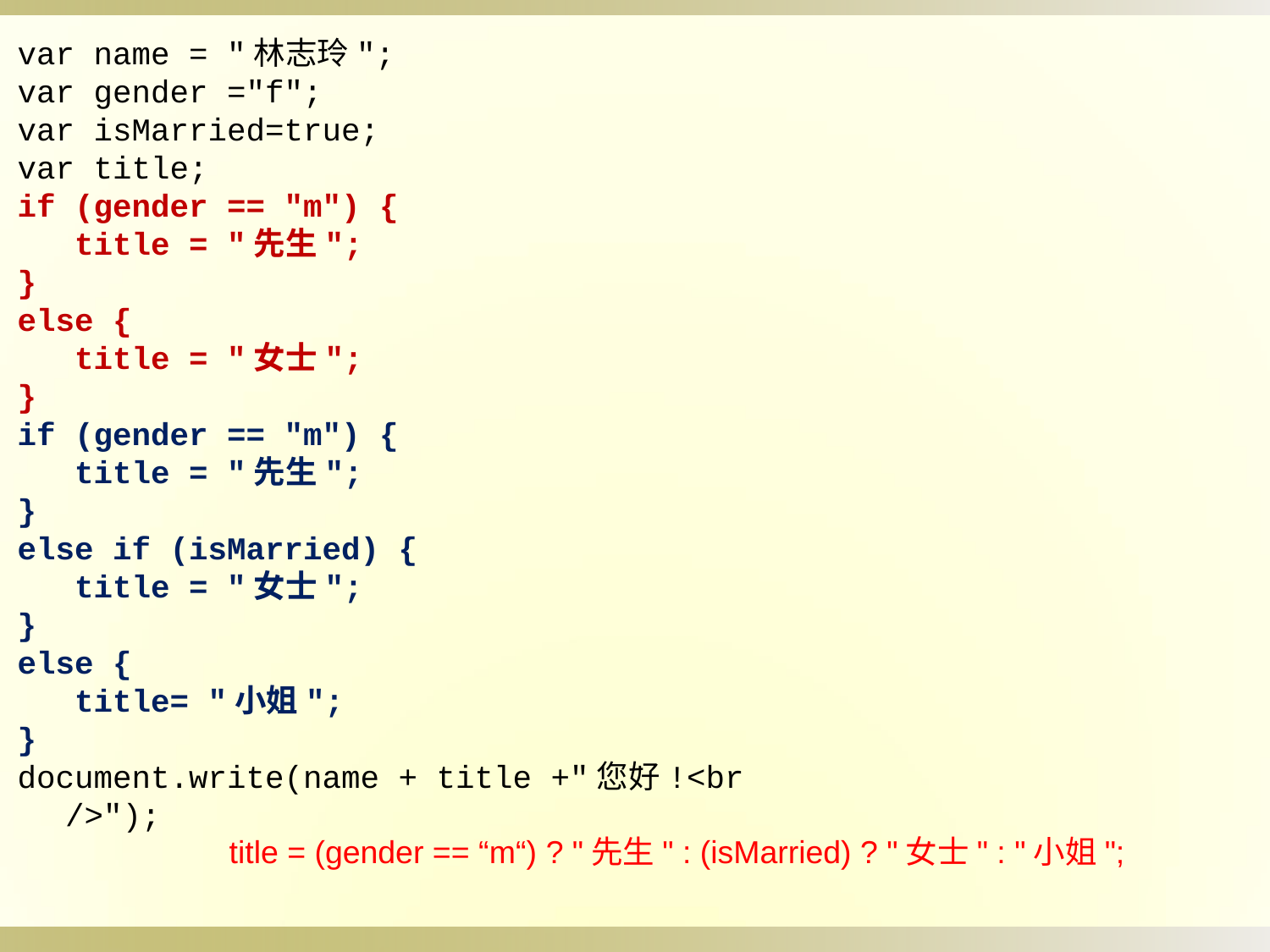

var name = "林志玲";
var gender ="f";
var isMarried=true;
var title;
if (gender == "m") {
   title = "先生";
}
else {
   title = "女士";
}
if (gender == "m") {
   title = "先生";
}
else if (isMarried) {
   title = "女士";
}
else {
   title= "小姐";
}
document.write(name + title +"您好!<br />");
title = (gender == “m“) ? "先生" : (isMarried) ? "女士" : "小姐";